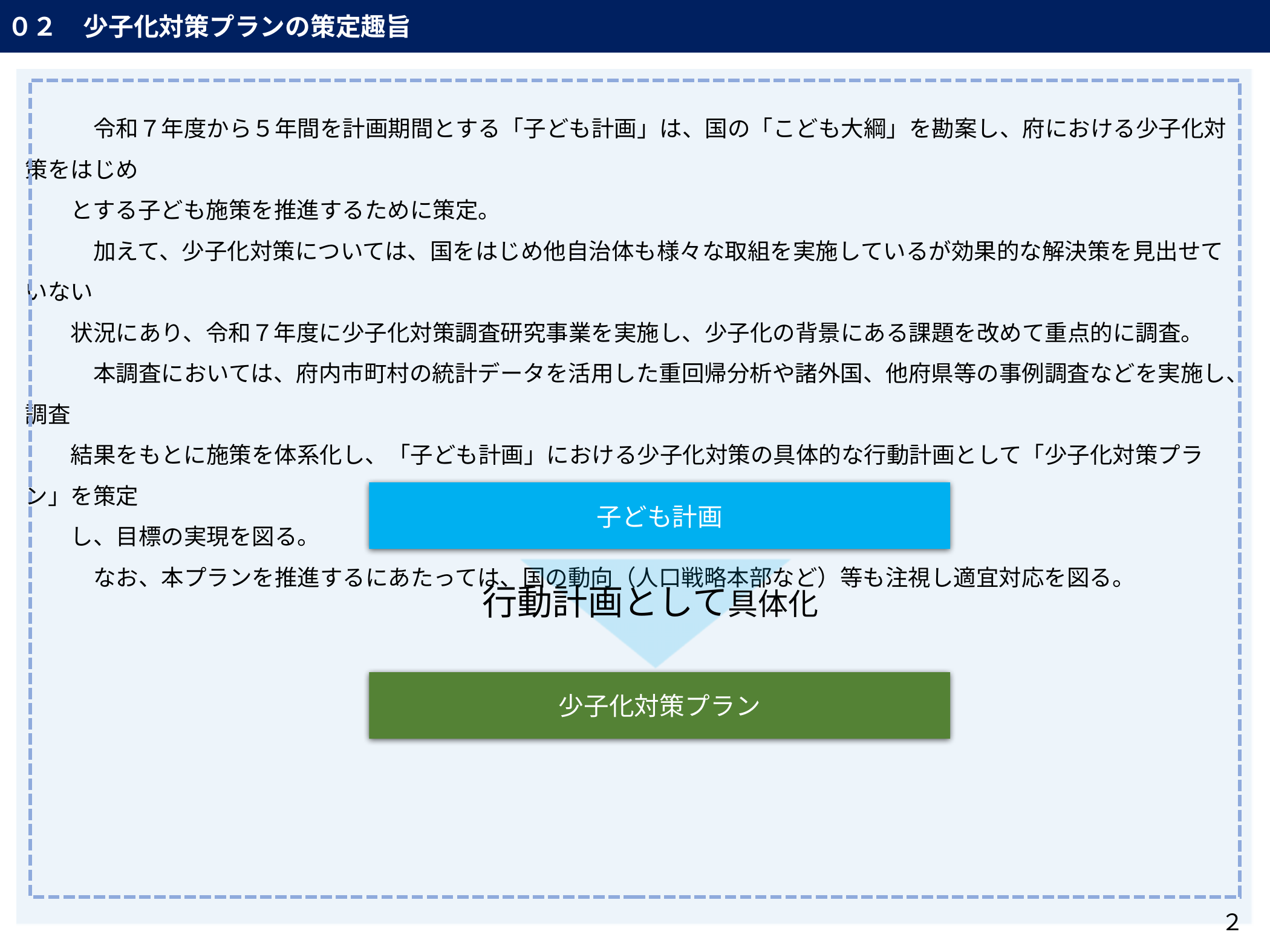

０２　少子化対策プランの策定趣旨

　　　令和７年度から５年間を計画期間とする「子ども計画」は、国の「こども大綱」を勘案し、府における少子化対策をはじめ
　　とする子ども施策を推進するために策定。
　　　加えて、少子化対策については、国をはじめ他自治体も様々な取組を実施しているが効果的な解決策を見出せていない
　　状況にあり、令和７年度に少子化対策調査研究事業を実施し、少子化の背景にある課題を改めて重点的に調査。
　　　本調査においては、府内市町村の統計データを活用した重回帰分析や諸外国、他府県等の事例調査などを実施し、調査
　　結果をもとに施策を体系化し、「子ども計画」における少子化対策の具体的な行動計画として「少子化対策プラン」を策定
　　し、目標の実現を図る。
　　　なお、本プランを推進するにあたっては、国の動向（人口戦略本部など）等も注視し適宜対応を図る。

子ども計画

行動計画として具体化
少子化対策プラン
２